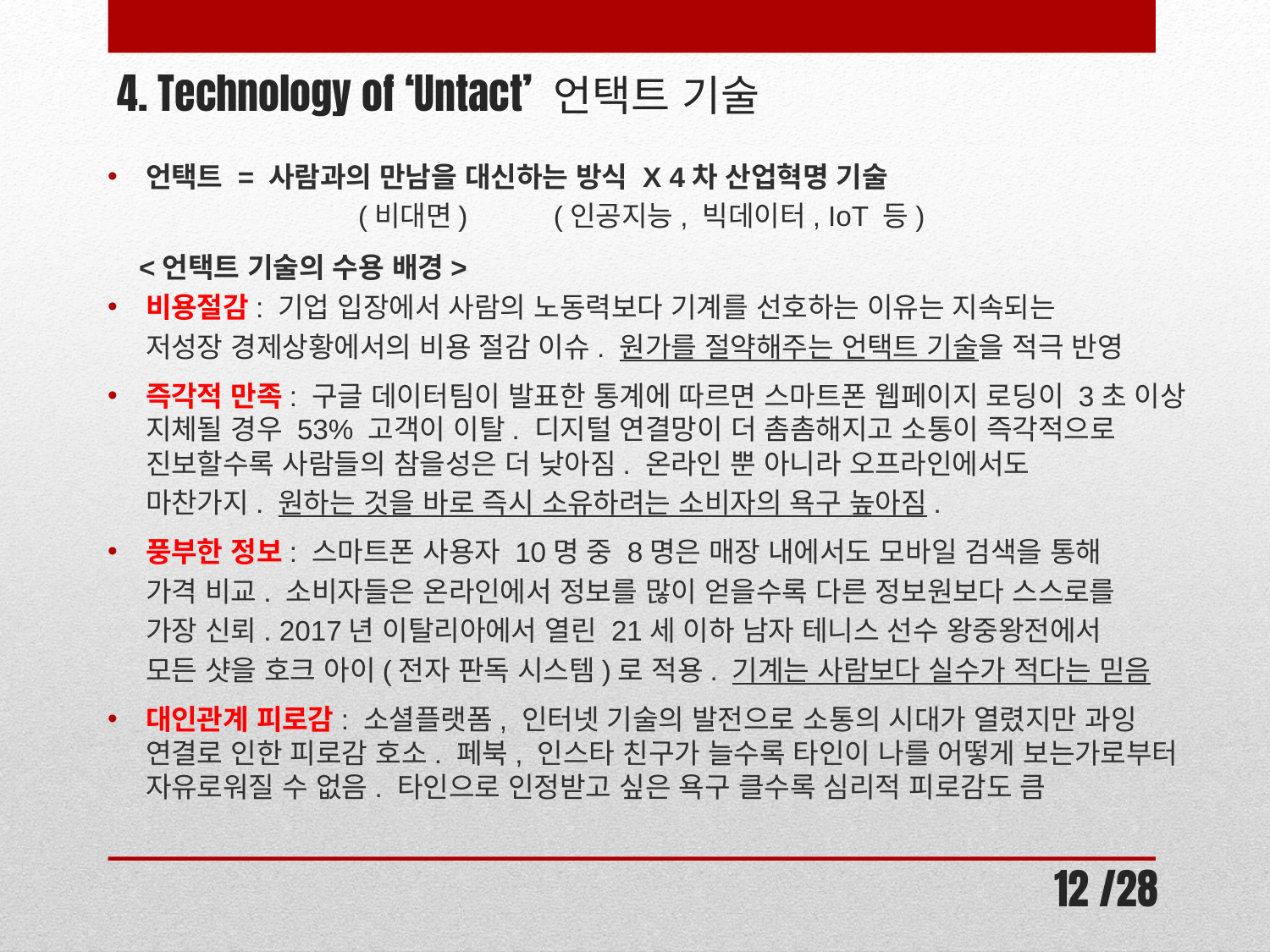

# 4. Technology of ‘Untact’ 언택트 기술
언택트 = 사람과의 만남을 대신하는 방식 X 4차 산업혁명 기술
                                (비대면)           (인공지능, 빅데이터, IoT 등)

    <언택트 기술의 수용 배경>
비용절감: 기업 입장에서 사람의 노동력보다 기계를 선호하는 이유는 지속되는
    저성장 경제상황에서의 비용 절감 이슈. 원가를 절약해주는 언택트 기술을 적극 반영

즉각적 만족: 구글 데이터팀이 발표한 통계에 따르면 스마트폰 웹페이지 로딩이 3초 이상 지체될 경우 53% 고객이 이탈. 디지털 연결망이 더 촘촘해지고 소통이 즉각적으로 진보할수록 사람들의 참을성은 더 낮아짐. 온라인 뿐 아니라 오프라인에서도
    마찬가지. 원하는 것을 바로 즉시 소유하려는 소비자의 욕구 높아짐.

풍부한 정보: 스마트폰 사용자 10명 중 8명은 매장 내에서도 모바일 검색을 통해
    가격 비교. 소비자들은 온라인에서 정보를 많이 얻을수록 다른 정보원보다 스스로를
    가장 신뢰. 2017년 이탈리아에서 열린 21세 이하 남자 테니스 선수 왕중왕전에서
    모든 샷을 호크 아이(전자 판독 시스템)로 적용. 기계는 사람보다 실수가 적다는 믿음

대인관계 피로감: 소셜플랫폼, 인터넷 기술의 발전으로 소통의 시대가 열렸지만 과잉 연결로 인한 피로감 호소. 페북, 인스타 친구가 늘수록 타인이 나를 어떻게 보는가로부터 자유로워질 수 없음. 타인으로 인정받고 싶은 욕구 클수록 심리적 피로감도 큼
12 /28